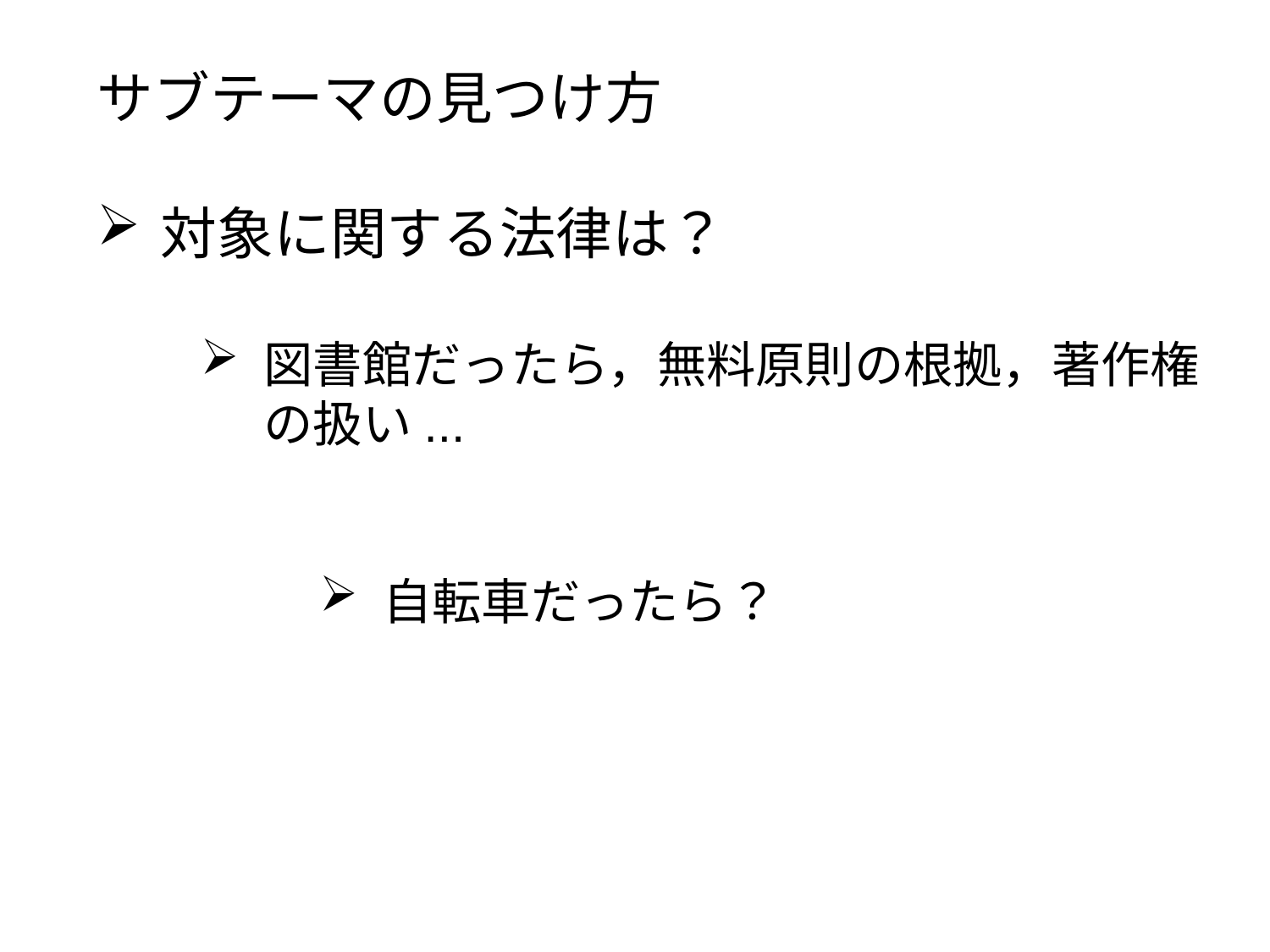

サブテーマの見つけ方

対象に関する法律は？

図書館だったら，無料原則の根拠，著作権の扱い...

自転車だったら？